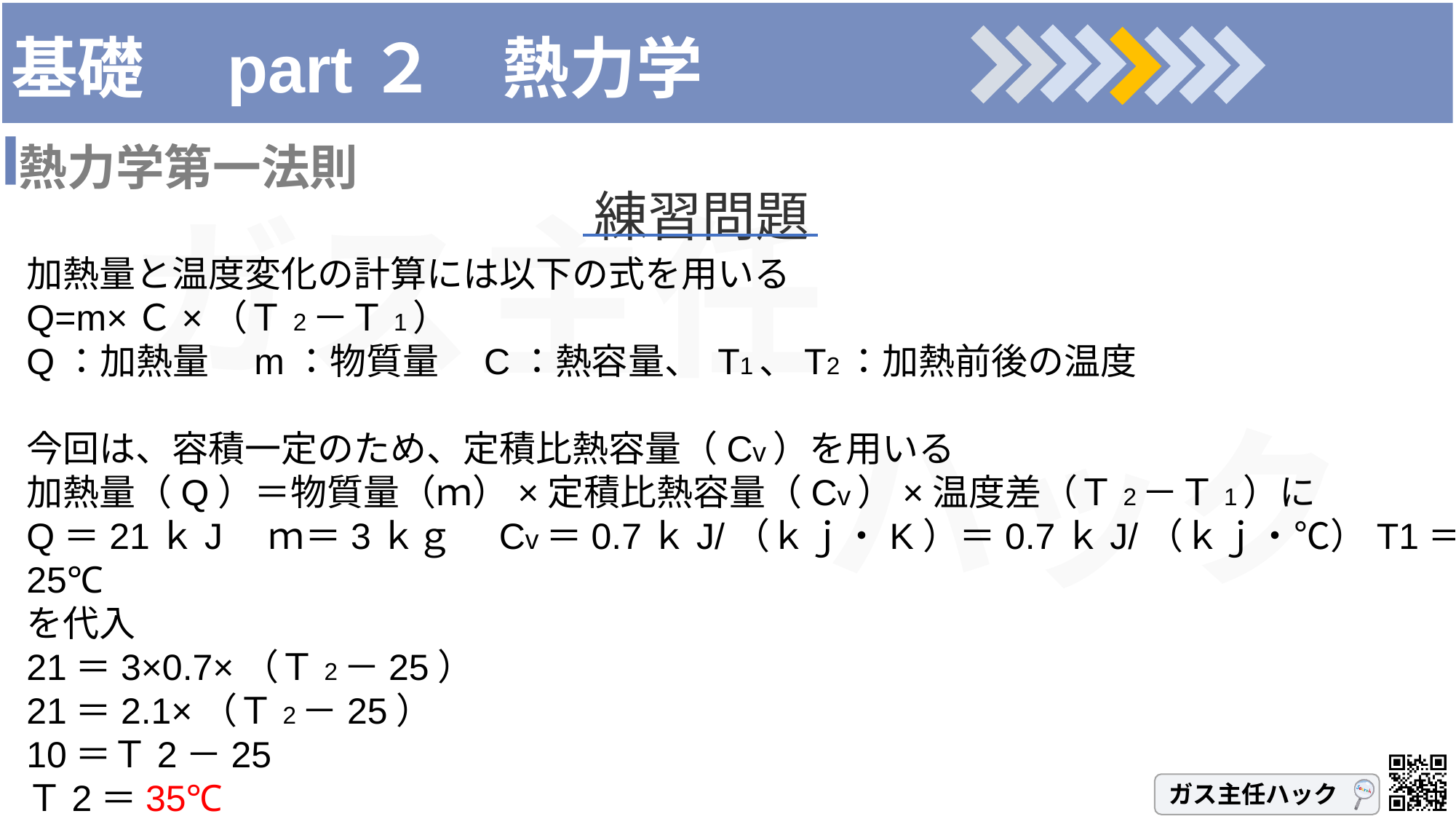

# 基礎　part２　熱力学

熱力学第一法則

練習問題
加熱量と温度変化の計算には以下の式を用いる
Q=m×Ｃ×（Ｔ2－Ｔ1）
Q：加熱量　m：物質量　C：熱容量、 T1、T2：加熱前後の温度

今回は、容積一定のため、定積比熱容量（Cv）を用いる
加熱量（Q）＝物質量（ｍ）×定積比熱容量（Cv）×温度差（Ｔ2－Ｔ1）に
Q＝21ｋJ　ｍ＝3ｋｇ　Cv＝0.7ｋJ/（ｋｊ・K）＝0.7ｋJ/（ｋｊ・℃）T1＝25℃
を代入
21＝3×0.7×（Ｔ2－25）
21＝2.1×（Ｔ2－25）
10＝Ｔ2－25
Ｔ2＝35℃